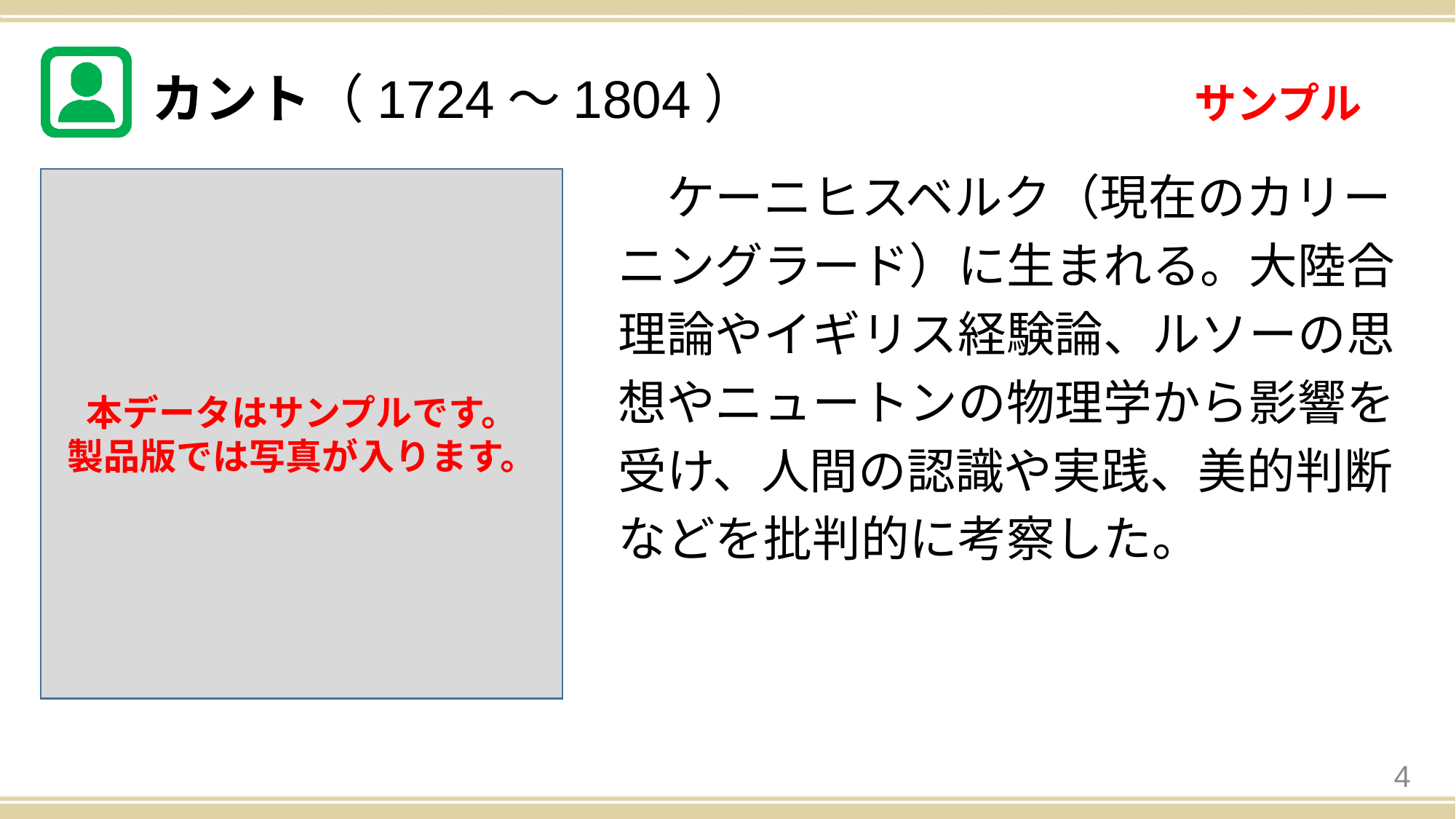

カント（1724～1804）
　ケーニヒスベルク（現在のカリーニングラード）に生まれる。大陸合理論やイギリス経験論、ルソーの思想やニュートンの物理学から影響を受け、人間の認識や実践、美的判断などを批判的に考察した。
本データはサンプルです。
製品版では写真が入ります。